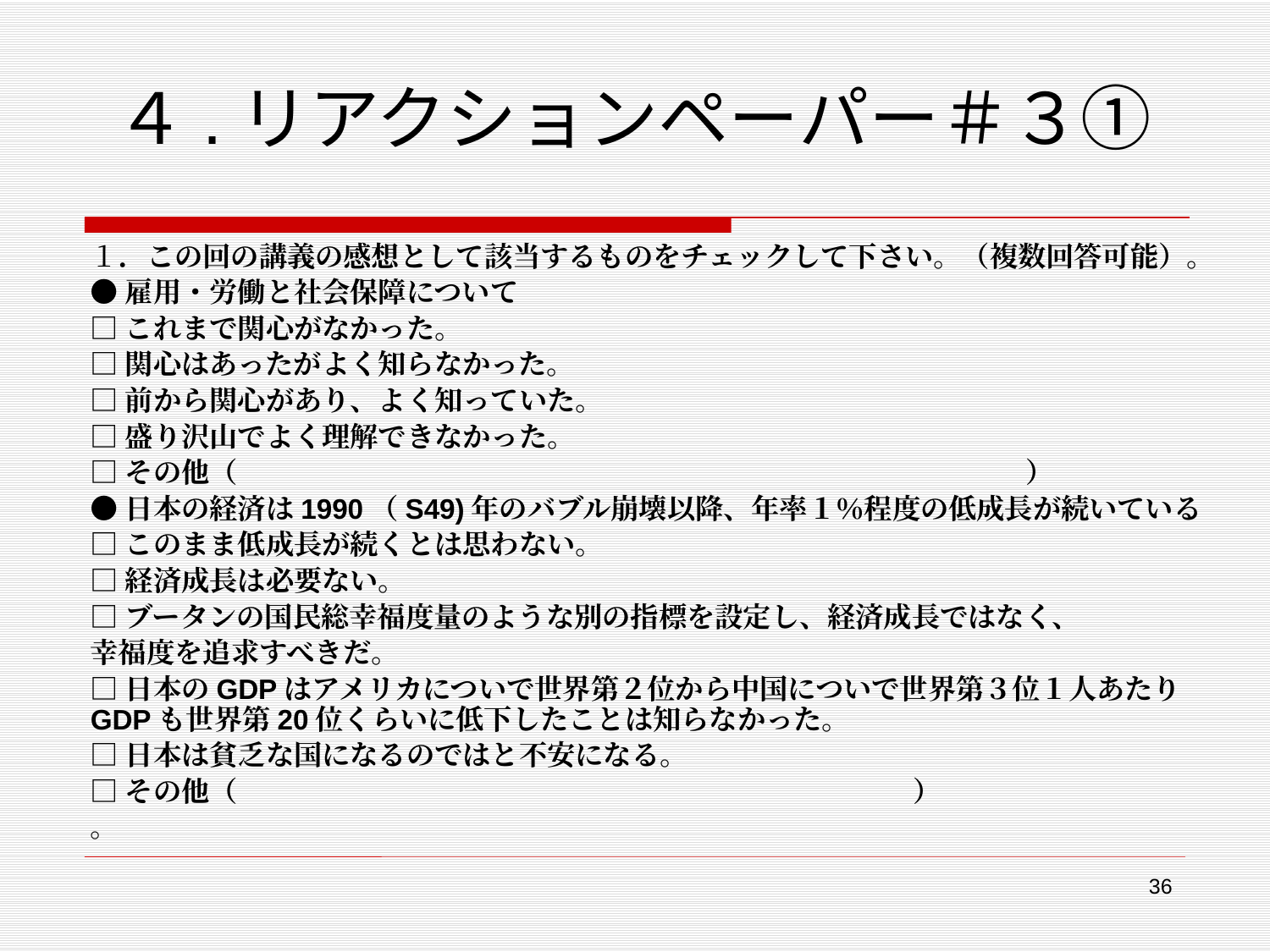

# ４.リアクションペーパー＃３①
１．この回の講義の感想として該当するものをチェックして下さい。（複数回答可能）。
●雇用・労働と社会保障について
□これまで関心がなかった。
□関心はあったがよく知らなかった。
□前から関心があり、よく知っていた。
□盛り沢山でよく理解できなかった。
□その他（　　　　　　　　　　　　　　　　　　　　　　　　　　　　）
●日本の経済は1990（S49)年のバブル崩壊以降、年率１％程度の低成長が続いている
□このまま低成長が続くとは思わない。
□経済成長は必要ない。
□ブータンの国民総幸福度量のような別の指標を設定し、経済成長ではなく、
幸福度を追求すべきだ。
□日本のGDPはアメリカについで世界第２位から中国についで世界第３位１人あたりGDPも世界第20位くらいに低下したことは知らなかった。
□日本は貧乏な国になるのではと不安になる。
□その他（　　　　　　　　　　　　　　　　　　　　　　　　）
。
36